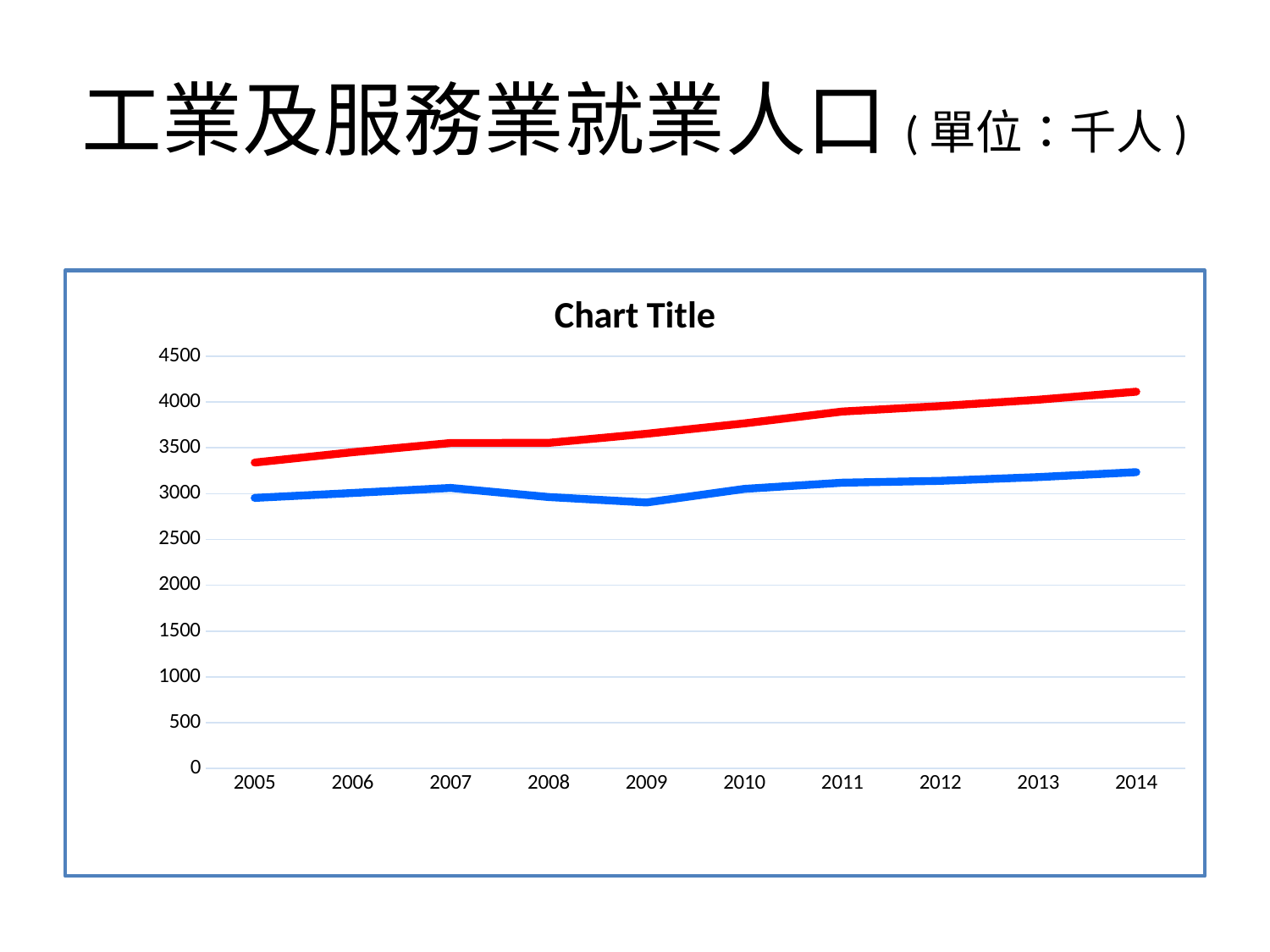

# 工業及服務業就業人口(單位：千人)

### Chart:

| Category | 工業 | 服務業 |
|---|---|---|
| 2005 | 2953.0 | 3339.0 |
| 2006 | 3007.0 | 3452.0 |
| 2007 | 3062.0 | 3552.0 |
| 2008 | 2963.0 | 3554.0 |
| 2009 | 2903.0 | 3653.0 |
| 2010 | 3051.0 | 3766.0 |
| 2011 | 3119.0 | 3896.0 |
| 2012 | 3139.0 | 3955.0 |
| 2013 | 3180.0 | 4025.0 |
| 2014 | 3234.0 | 4112.0 |